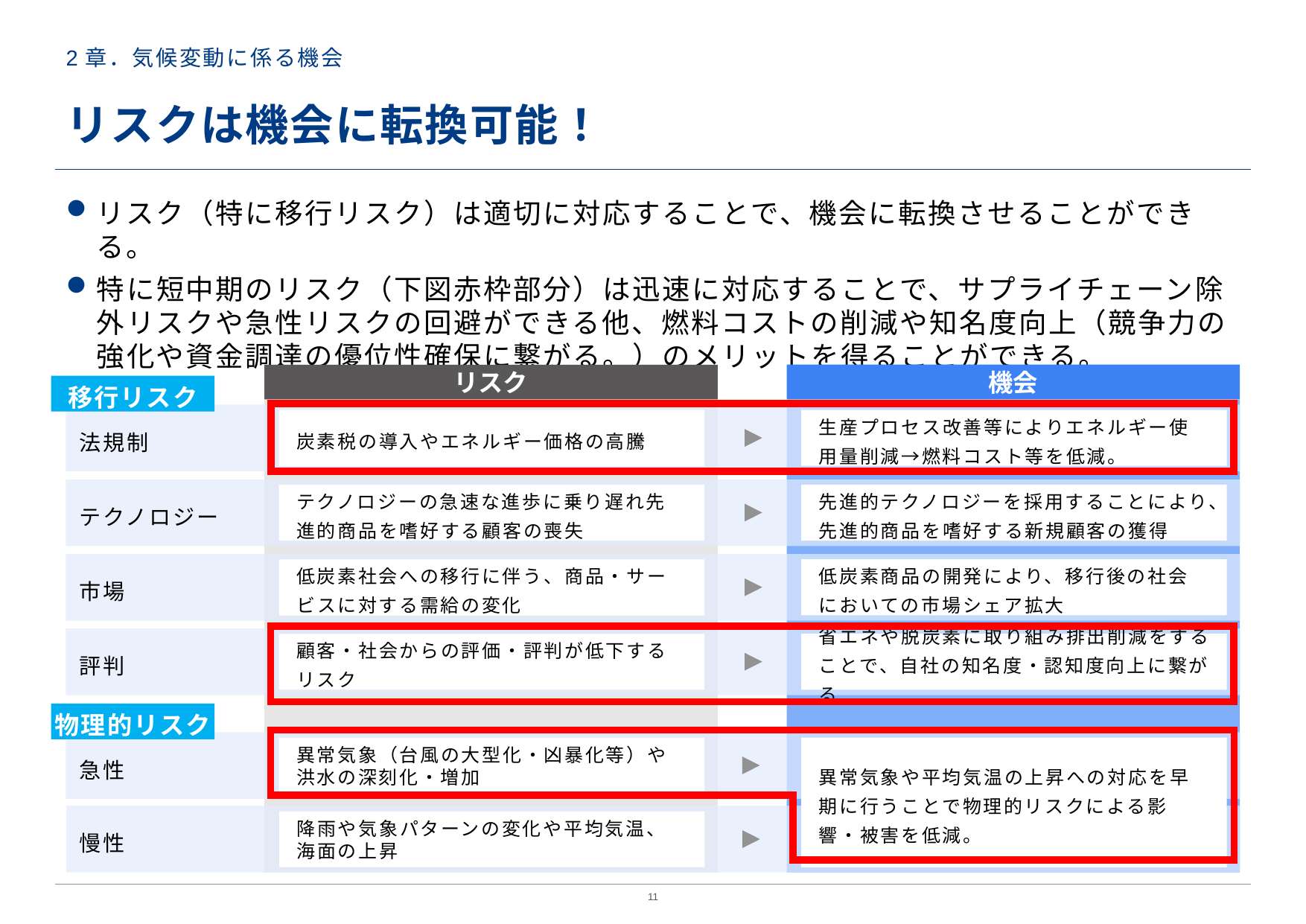

# 2章．気候変動に係る機会
リスクは機会に転換可能！
リスク（特に移行リスク）は適切に対応することで、機会に転換させることができる。
特に短中期のリスク（下図赤枠部分）は迅速に対応することで、サプライチェーン除外リスクや急性リスクの回避ができる他、燃料コストの削減や知名度向上（競争力の強化や資金調達の優位性確保に繋がる。）のメリットを得ることができる。
機会
リスク

法規制
生産プロセス改善等によりエネルギー使用量削減→燃料コスト等を低減。
炭素税の導入やエネルギー価格の高騰

テクノロジー
先進的テクノロジーを採用することにより、先進的商品を嗜好する新規顧客の獲得
テクノロジーの急速な進歩に乗り遅れ先進的商品を嗜好する顧客の喪失

市場
低炭素商品の開発により、移行後の社会においての市場シェア拡大
低炭素社会への移行に伴う、商品・サービスに対する需給の変化

評判
省エネや脱炭素に取り組み排出削減をすることで、自社の知名度・認知度向上に繋がる
顧客・社会からの評価・評判が低下するリスク

慢性
降雨や気象パターンの変化や平均気温、海面の上昇

急性
異常気象や平均気温の上昇への対応を早期に行うことで物理的リスクによる影響・被害を低減。
異常気象（台風の大型化・凶暴化等）や洪水の深刻化・増加

移行リスク
物理的リスク